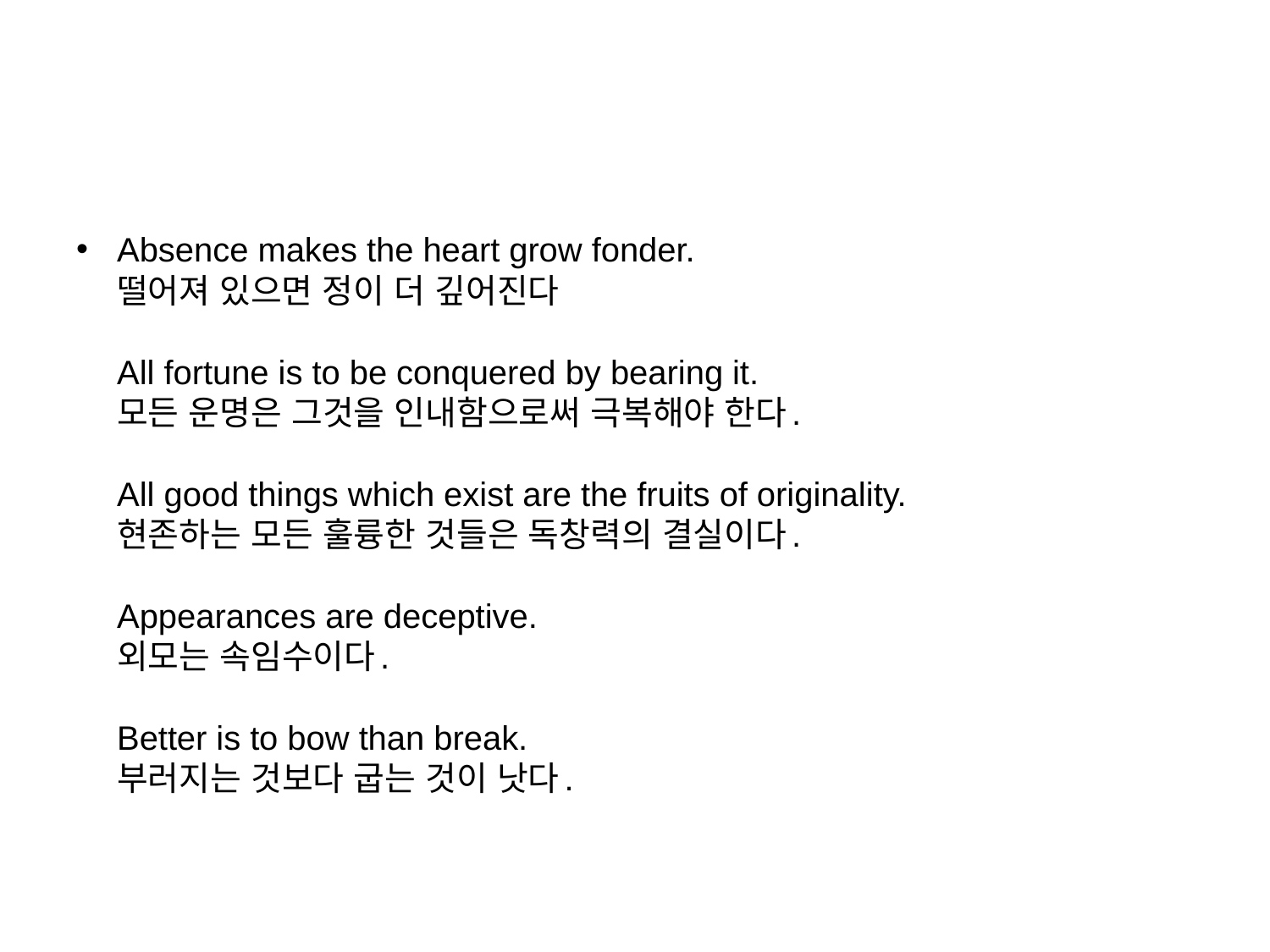

#
Absence makes the heart grow fonder.
떨어져 있으면 정이 더 깊어진다
All fortune is to be conquered by bearing it.
모든 운명은 그것을 인내함으로써 극복해야 한다.
All good things which exist are the fruits of originality.
현존하는 모든 훌륭한 것들은 독창력의 결실이다.
Appearances are deceptive.
외모는 속임수이다.
Better is to bow than break.
부러지는 것보다 굽는 것이 낫다.